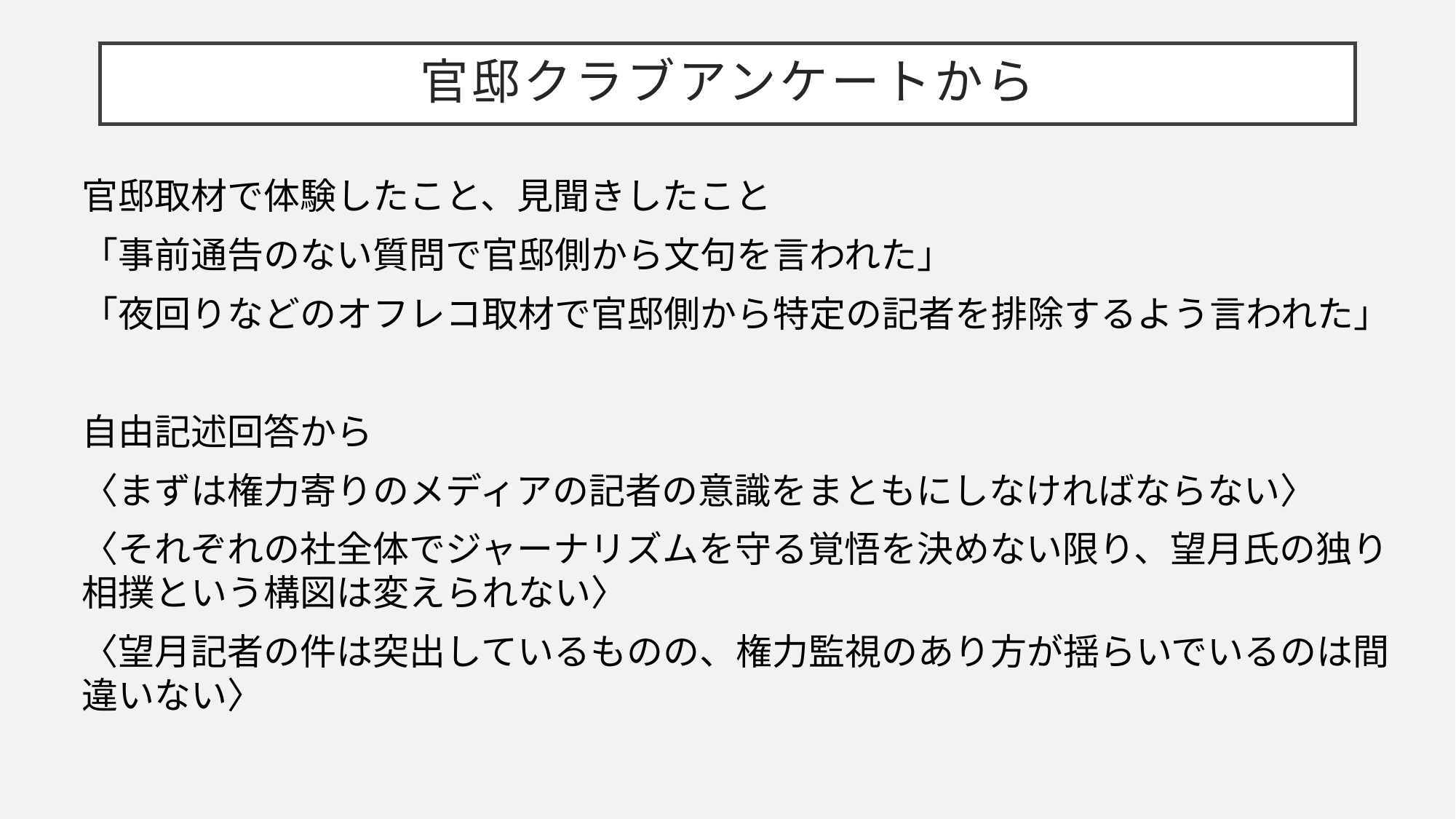

# 官邸クラブアンケートから
官邸取材で体験したこと、見聞きしたこと
「事前通告のない質問で官邸側から文句を言われた」
「夜回りなどのオフレコ取材で官邸側から特定の記者を排除するよう言われた」

自由記述回答から
〈まずは権力寄りのメディアの記者の意識をまともにしなければならない〉
〈それぞれの社全体でジャーナリズムを守る覚悟を決めない限り、望月氏の独り相撲という構図は変えられない〉
〈望月記者の件は突出しているものの、権力監視のあり方が揺らいでいるのは間違いない〉